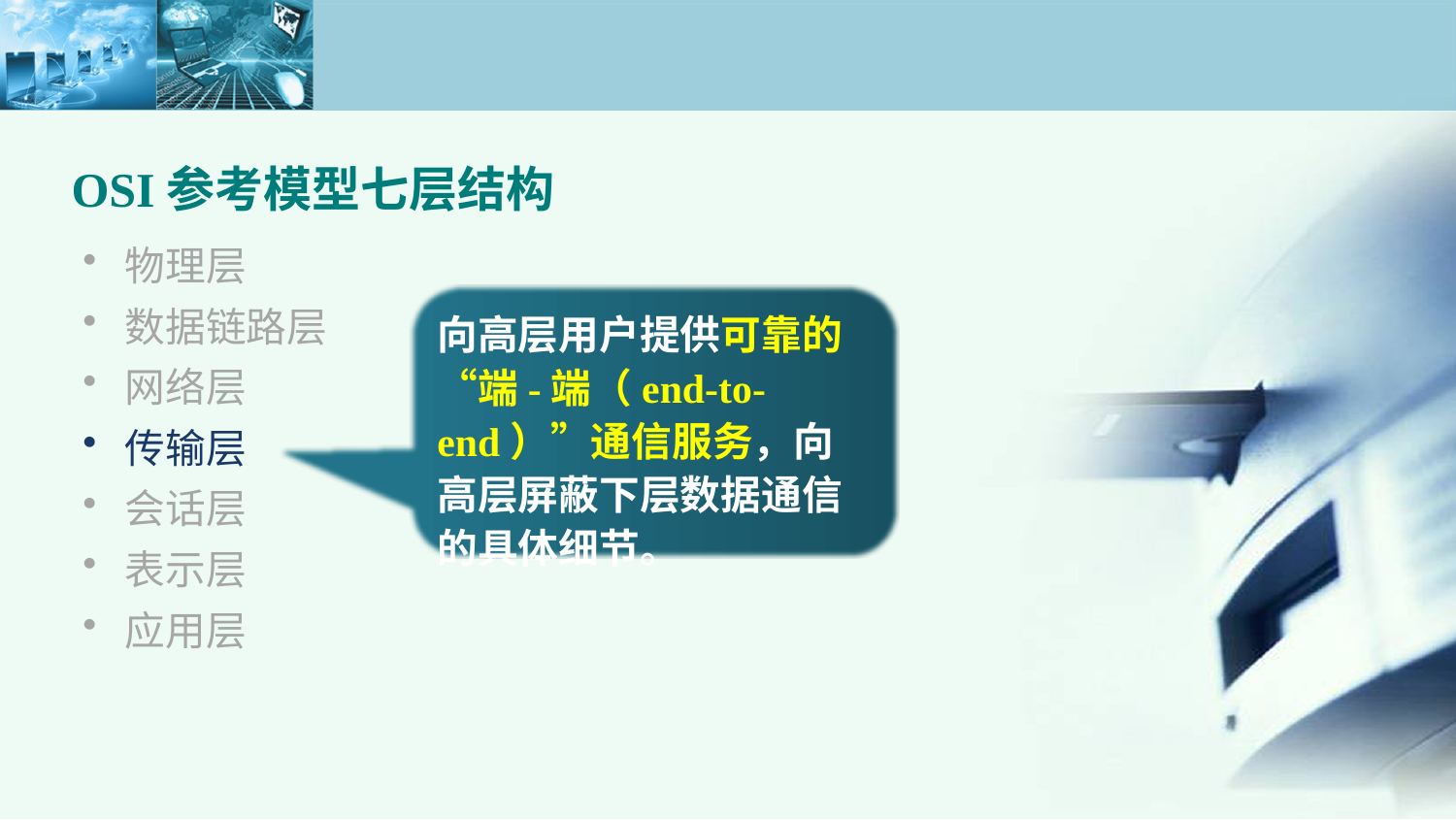

OSI参考模型七层结构
物理层
数据链路层
网络层
传输层
会话层
表示层
应用层
向高层用户提供可靠的“端-端（end-to-end）”通信服务，向高层屏蔽下层数据通信的具体细节。